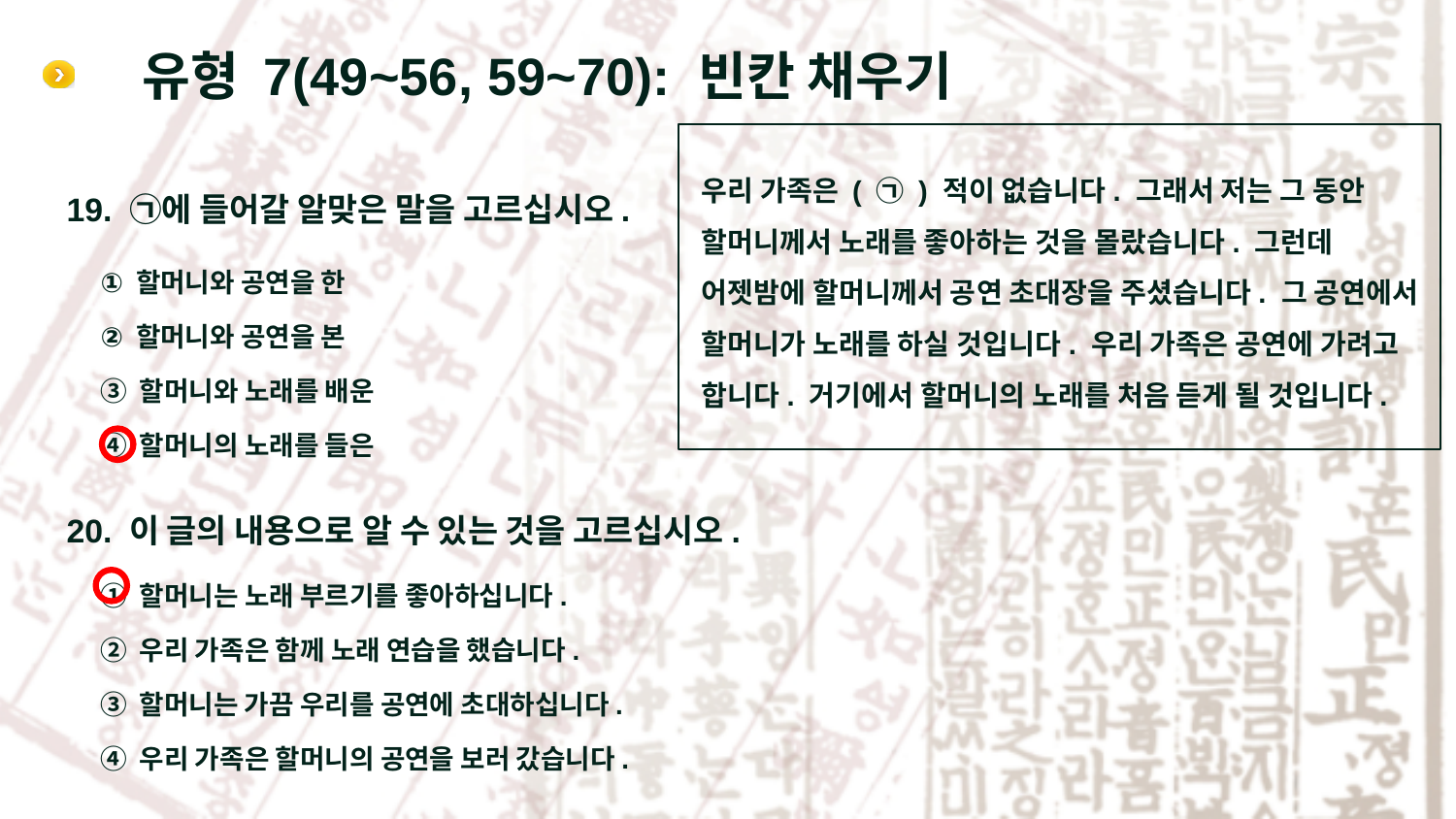

# 유형 7(49~56, 59~70): 빈칸 채우기
우리 가족은 ( ㉠ ) 적이 없습니다. 그래서 저는 그 동안 할머니께서 노래를 좋아하는 것을 몰랐습니다. 그런데 어젯밤에 할머니께서 공연 초대장을 주셨습니다. 그 공연에서 할머니가 노래를 하실 것입니다. 우리 가족은 공연에 가려고 합니다. 거기에서 할머니의 노래를 처음 듣게 될 것입니다.

19. ㉠에 들어갈 알맞은 말을 고르십시오.
할머니와 공연을 한
할머니와 공연을 본
③ 할머니와 노래를 배운
④ 할머니의 노래를 들은

20. 이 글의 내용으로 알 수 있는 것을 고르십시오.
① 할머니는 노래 부르기를 좋아하십니다.
② 우리 가족은 함께 노래 연습을 했습니다.
③ 할머니는 가끔 우리를 공연에 초대하십니다.
④ 우리 가족은 할머니의 공연을 보러 갔습니다.